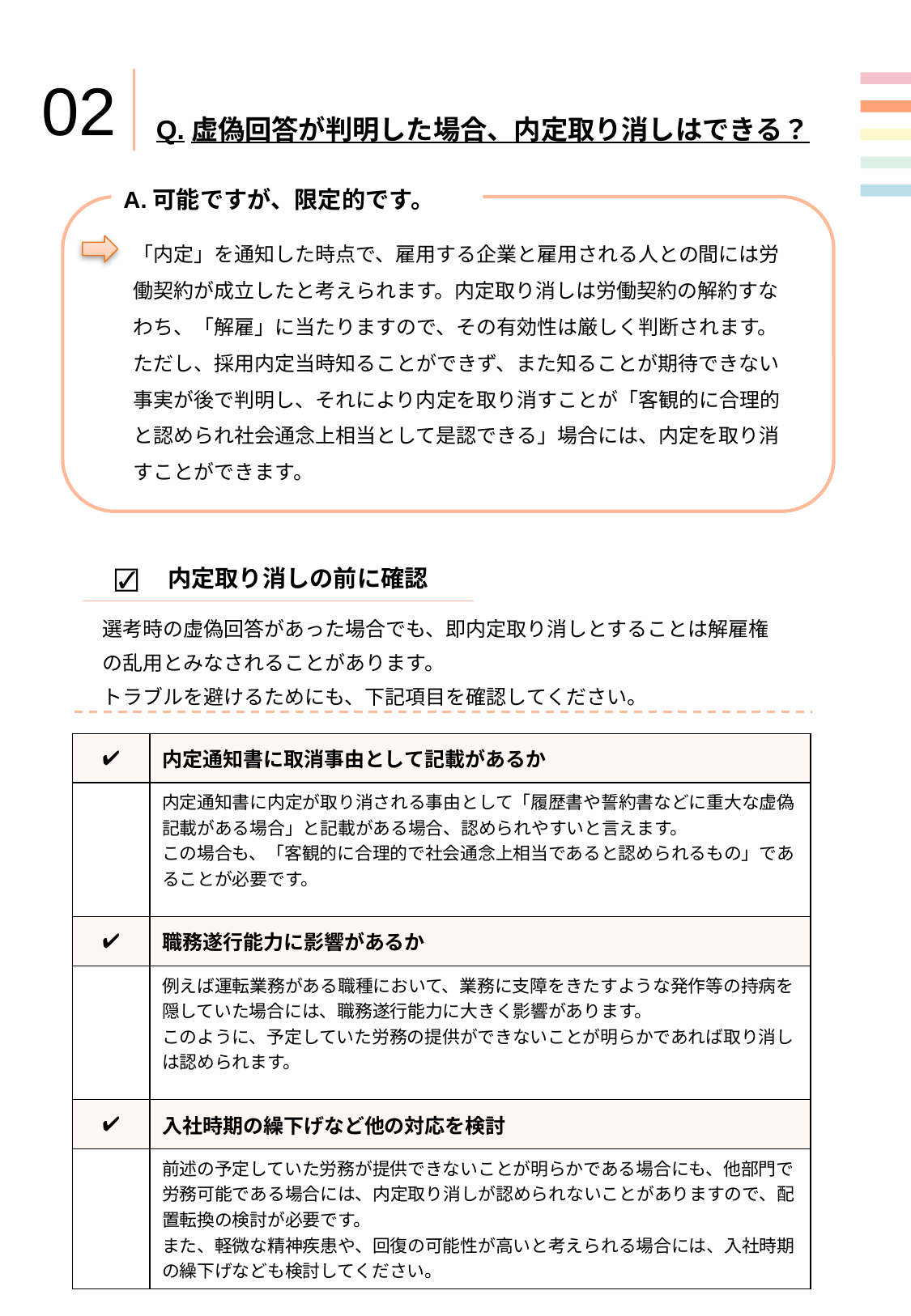

02
Q.虚偽回答が判明した場合、内定取り消しはできる？

A.可能ですが、限定的です。

「内定」を通知した時点で、雇用する企業と雇用される人との間には労働契約が成立したと考えられます。内定取り消しは労働契約の解約すなわち、「解雇」に当たりますので、その有効性は厳しく判断されます。
ただし、採用内定当時知ることができず、また知ることが期待できない事実が後で判明し、それにより内定を取り消すことが「客観的に合理的と認められ社会通念上相当として是認できる」場合には、内定を取り消すことができます。

☑　内定取り消しの前に確認
選考時の虚偽回答があった場合でも、即内定取り消しとすることは解雇権の乱用とみなされることがあります。
トラブルを避けるためにも、下記項目を確認してください。
| ✔ | 内定通知書に取消事由として記載があるか |
| --- | --- |
|  | 内定通知書に内定が取り消される事由として「履歴書や誓約書などに重大な虚偽記載がある場合」と記載がある場合、認められやすいと言えます。 この場合も、「客観的に合理的で社会通念上相当であると認められるもの」であることが必要です。 |
| ✔ | 職務遂行能力に影響があるか |
|  | 例えば運転業務がある職種において、業務に支障をきたすような発作等の持病を隠していた場合には、職務遂行能力に大きく影響があります。 このように、予定していた労務の提供ができないことが明らかであれば取り消しは認められます。 |
| ✔ | 入社時期の繰下げなど他の対応を検討 |
|  | 前述の予定していた労務が提供できないことが明らかである場合にも、他部門で労務可能である場合には、内定取り消しが認められないことがありますので、配置転換の検討が必要です。 また、軽微な精神疾患や、回復の可能性が高いと考えられる場合には、入社時期の繰下げなども検討してください。 |